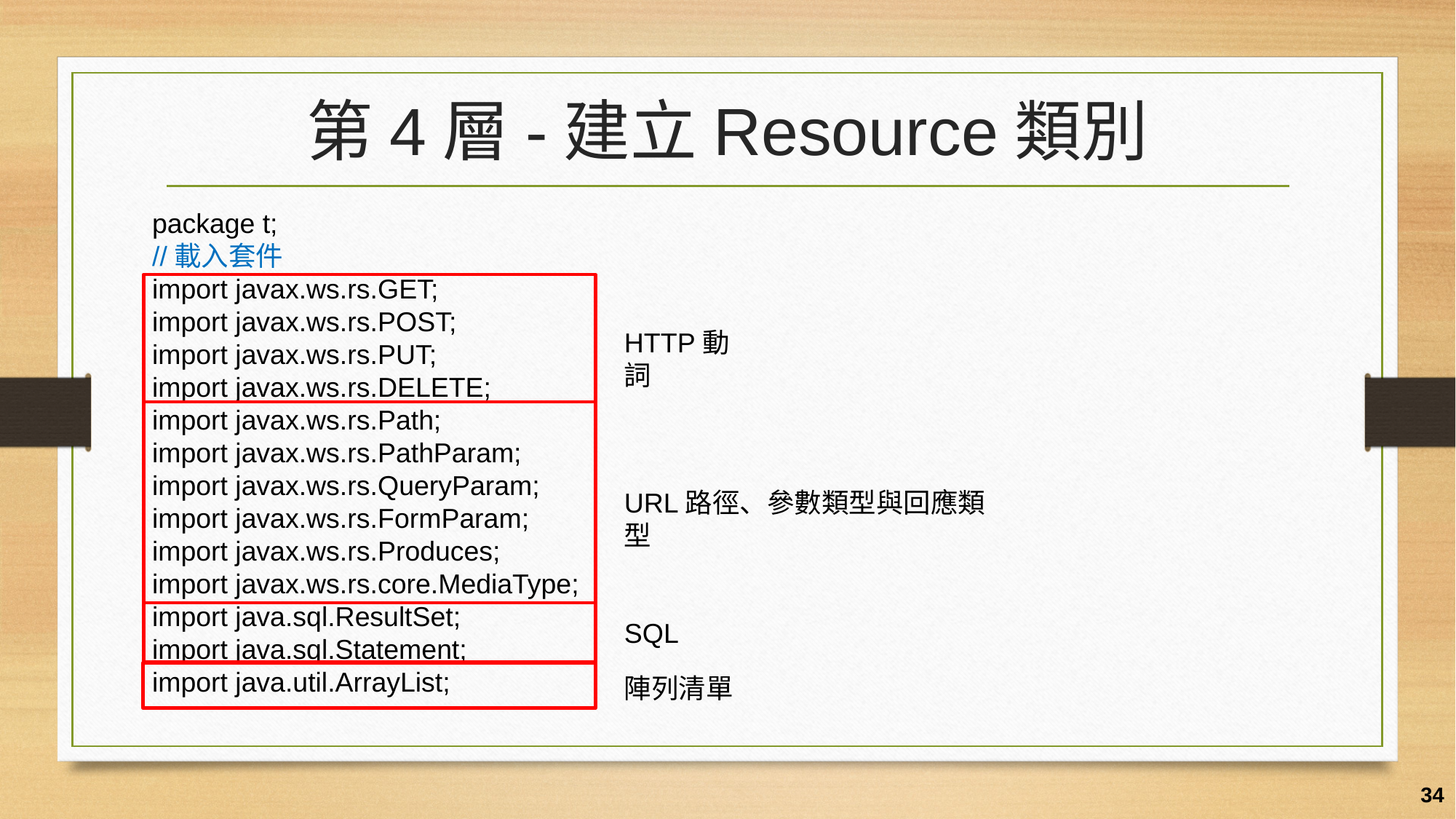

# 第4層-建立Resource類別
package t;
//載入套件
import javax.ws.rs.GET;
import javax.ws.rs.POST;
import javax.ws.rs.PUT;
import javax.ws.rs.DELETE;
import javax.ws.rs.Path;
import javax.ws.rs.PathParam;
import javax.ws.rs.QueryParam;
import javax.ws.rs.FormParam;
import javax.ws.rs.Produces;
import javax.ws.rs.core.MediaType;
import java.sql.ResultSet;
import java.sql.Statement;
import java.util.ArrayList;

HTTP動詞

URL路徑、參數類型與回應類型

SQL

陣列清單
34